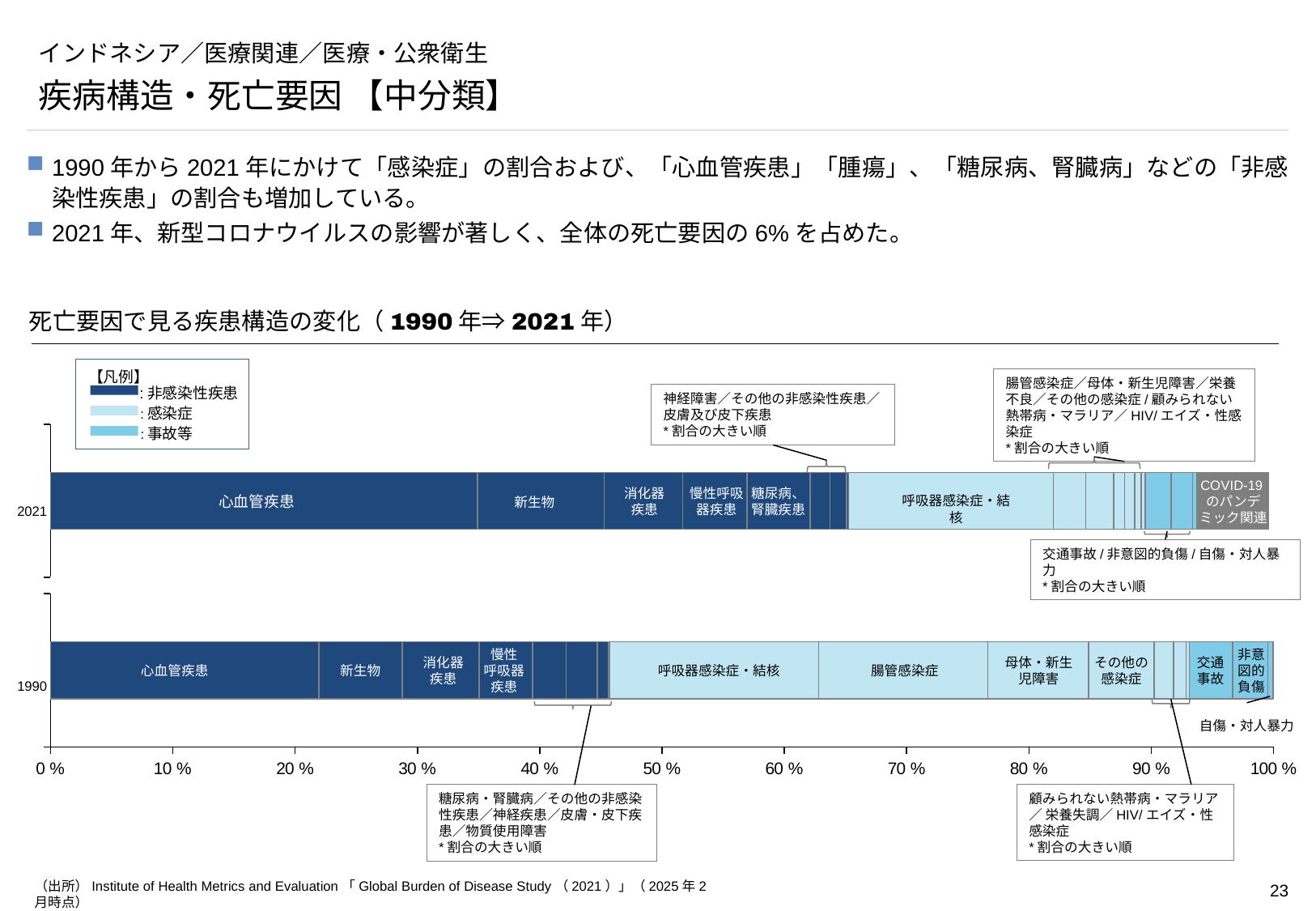

# インドネシア／医療関連／医療・公衆衛生
疾病構造・死亡要因 【中分類】
1990年から2021年にかけて「感染症」の割合および、「心血管疾患」「腫瘍」、「糖尿病、腎臓病」などの「非感染性疾患」の割合も増加している。
2021年、新型コロナウイルスの影響が著しく、全体の死亡要因の6%を占めた。
死亡要因で見る疾患構造の変化（1990年⇒2021年）
【凡例】
:非感染性疾患

:感染症

:事故等

腸管感染症／母体・新生児障害／栄養不良／その他の感染症/顧みられない熱帯病・マラリア／HIV/エイズ・性感染症
*割合の大きい順
神経障害／その他の非感染性疾患／皮膚及び皮下疾患
*割合の大きい順

### Chart

| Category |  |  |  |  |  |  |  |  |  |  |  |  |  |  |  |  |  |  |  |  |  |  |
|---|---|---|---|---|---|---|---|---|---|---|---|---|---|---|---|---|---|---|---|---|---|---|

COVID-19のパンデミック関連
消化器疾患
慢性呼吸器疾患
糖尿病、腎臓疾患
心血管疾患
呼吸器感染症・結核
新生物
2021

交通事故/非意図的負傷/自傷・対人暴力
*割合の大きい順

### Chart

| Category |  |  |  |  |  |  |  |  |  |  |  |  |  |  |  |  |  |  |  |  |  |  |
|---|---|---|---|---|---|---|---|---|---|---|---|---|---|---|---|---|---|---|---|---|---|---|
慢性
呼吸器
疾患
非意
図的
負傷
消化器疾患
母体・新生児障害
その他の感染症
交通
事故
心血管疾患
新生物
呼吸器感染症・結核
腸管感染症

1990

自傷・対人暴力
顧みられない熱帯病・マラリア／ 栄養失調／HIV/エイズ・性感染症
*割合の大きい順
糖尿病・腎臓病／その他の非感染性疾患／神経疾患／皮膚・皮下疾患／物質使用障害
*割合の大きい順
（出所）Institute of Health Metrics and Evaluation「Global Burden of Disease Study（2021）」（2025年2月時点）